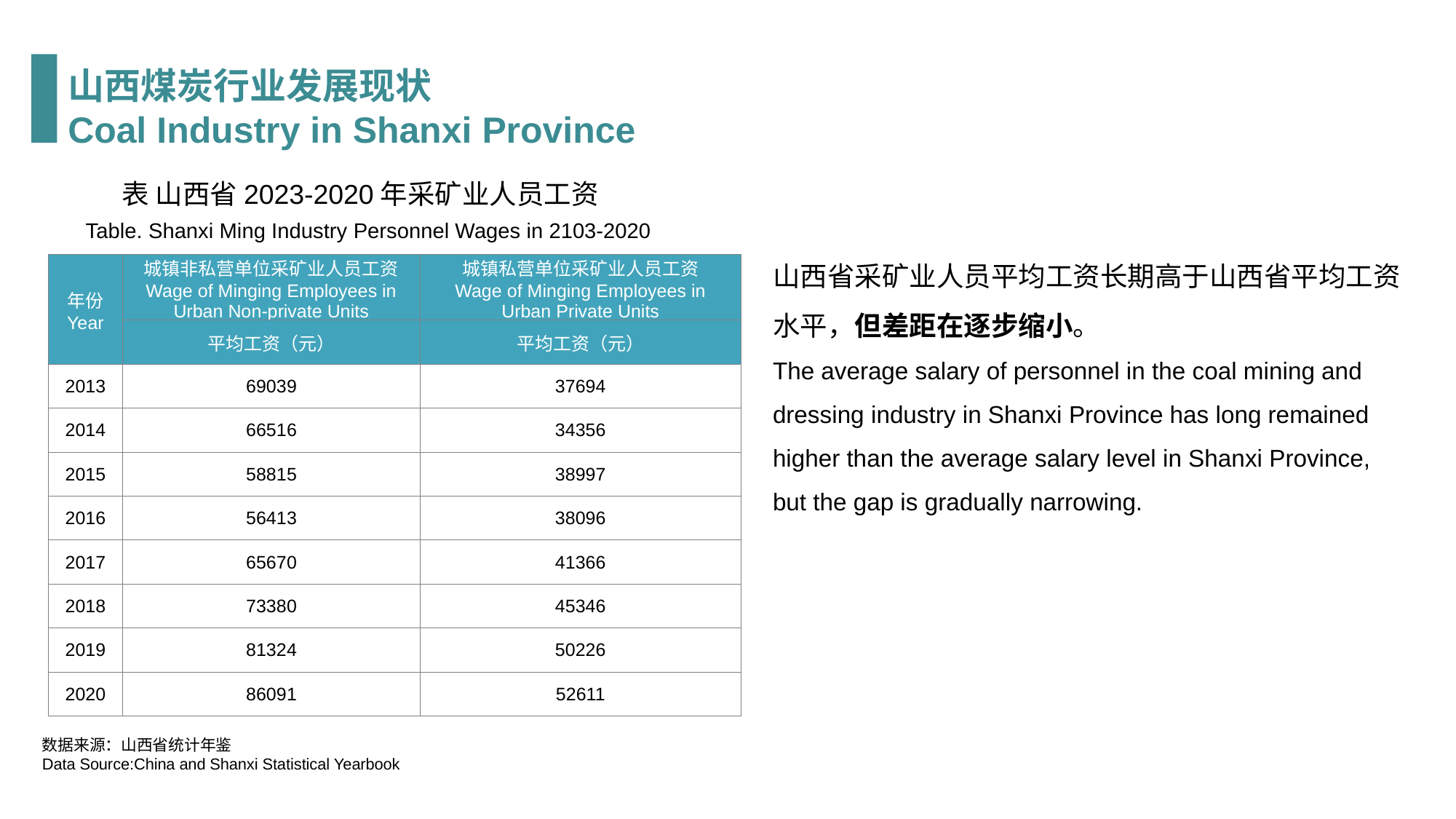

山西煤炭行业发展现状
Coal Industry in Shanxi Province

表 山西省2023-2020年采矿业人员工资

Table. Shanxi Ming Industry Personnel Wages in 2103-2020
山西省采矿业人员平均工资长期高于山西省平均工资水平，但差距在逐步缩小。
The average salary of personnel in the coal mining and dressing industry in Shanxi Province has long remained higher than the average salary level in Shanxi Province, but the gap is gradually narrowing.
| 年份 Year | 城镇非私营单位采矿业人员工资 Wage of Minging Employees in Urban Non-private Units | 城镇私营单位采矿业人员工资 Wage of Minging Employees in Urban Private Units |
| --- | --- | --- |
|  | 平均工资（元） | 平均工资（元） |
| 2013 | 69039 | 37694 |
| 2014 | 66516 | 34356 |
| 2015 | 58815 | 38997 |
| 2016 | 56413 | 38096 |
| 2017 | 65670 | 41366 |
| 2018 | 73380 | 45346 |
| 2019 | 81324 | 50226 |
| 2020 | 86091 | 52611 |
数据来源：山西省统计年鉴
Data Source:China and Shanxi Statistical Yearbook